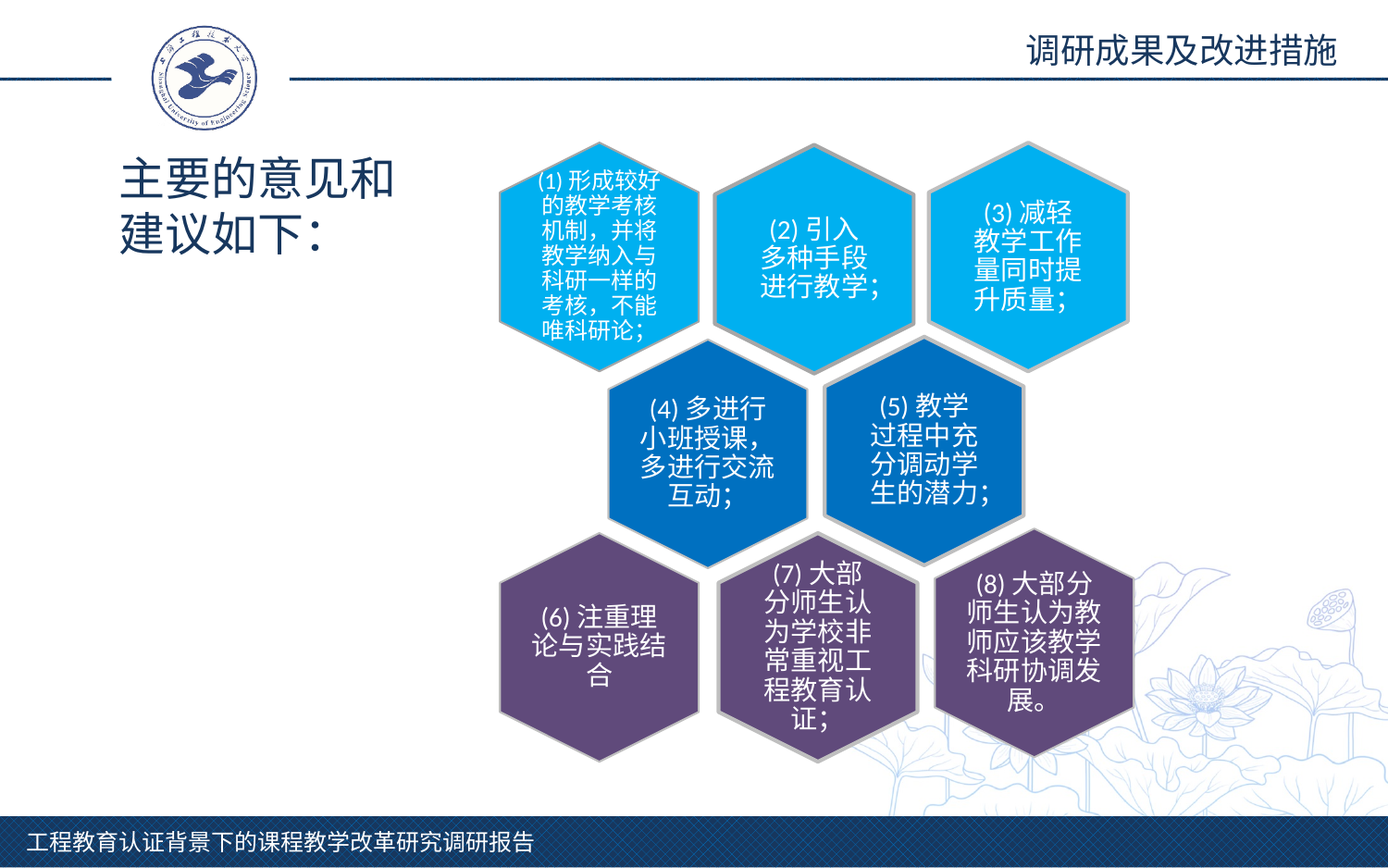

调研成果及改进措施
主要的意见和
建议如下：
(1)形成较好的教学考核机制，并将教学纳入与科研一样的考核，不能唯科研论；
(3)减轻教学工作量同时提升质量；
(2)引入多种手段进行教学；

(5)教学过程中充分调动学生的潜力；
(4)多进行小班授课，多进行交流互动；
(8)大部分师生认为教师应该教学科研协调发展。
(6)注重理论与实践结合
(7)大部分师生认为学校非常重视工程教育认证；